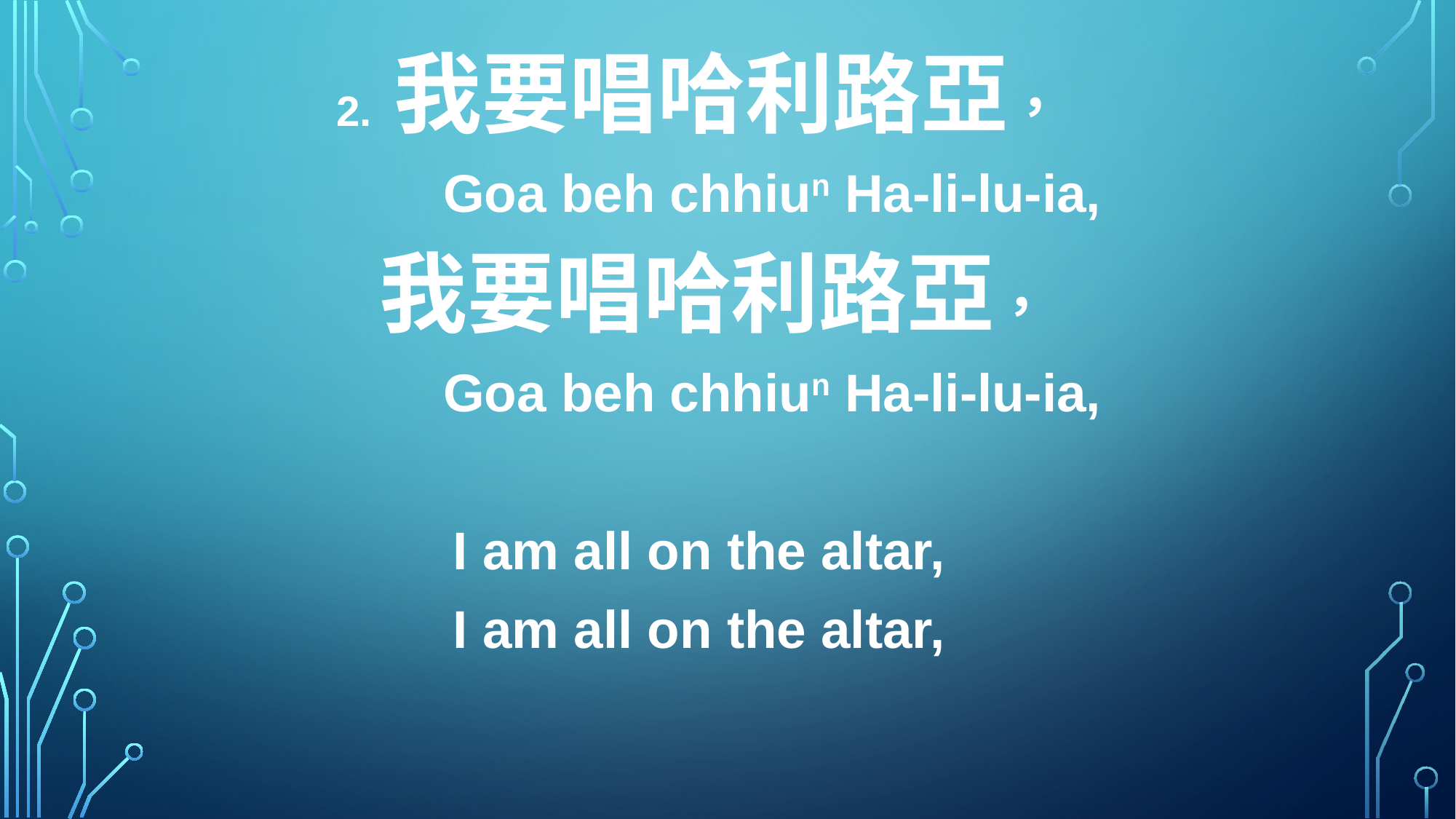

2. 我要唱哈利路亞，
                  Goa beh chhiun Ha-li-lu-ia,
 我要唱哈利路亞，
                  Goa beh chhiun Ha-li-lu-ia,

I am all on the altar,
I am all on the altar,